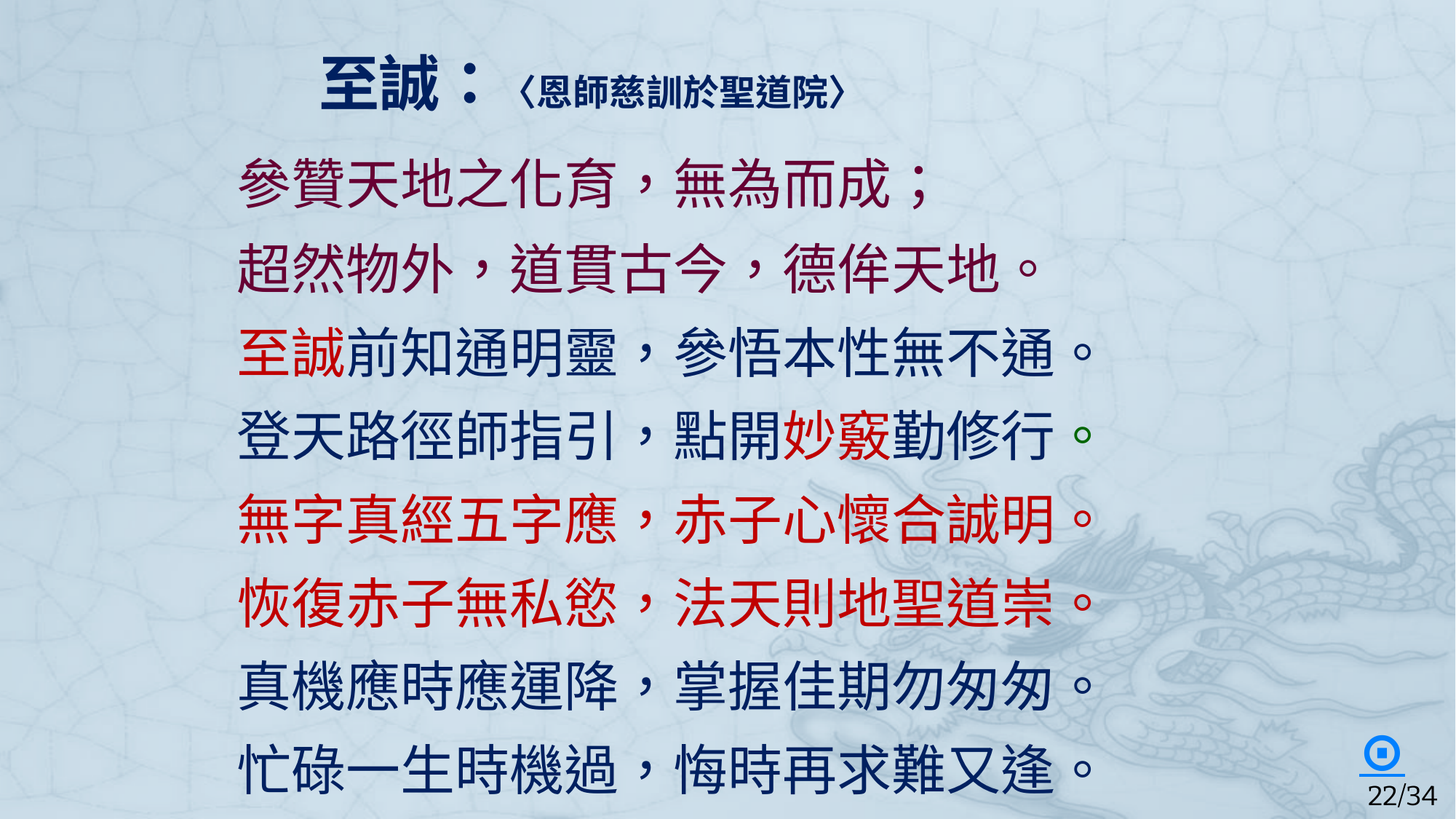

至誠：〈恩師慈訓於聖道院〉
     參贊天地之化育，無為而成；
      超然物外，道貫古今，德侔天地。
      至誠前知通明靈，參悟本性無不通。
      登天路徑師指引，點開妙竅勤修行。
      無字真經五字應，赤子心懷合誠明。
      恢復赤子無私慾，法天則地聖道崇。
      真機應時應運降，掌握佳期勿匆匆。
      忙碌一生時機過，悔時再求難又逢。
⊙
22/34